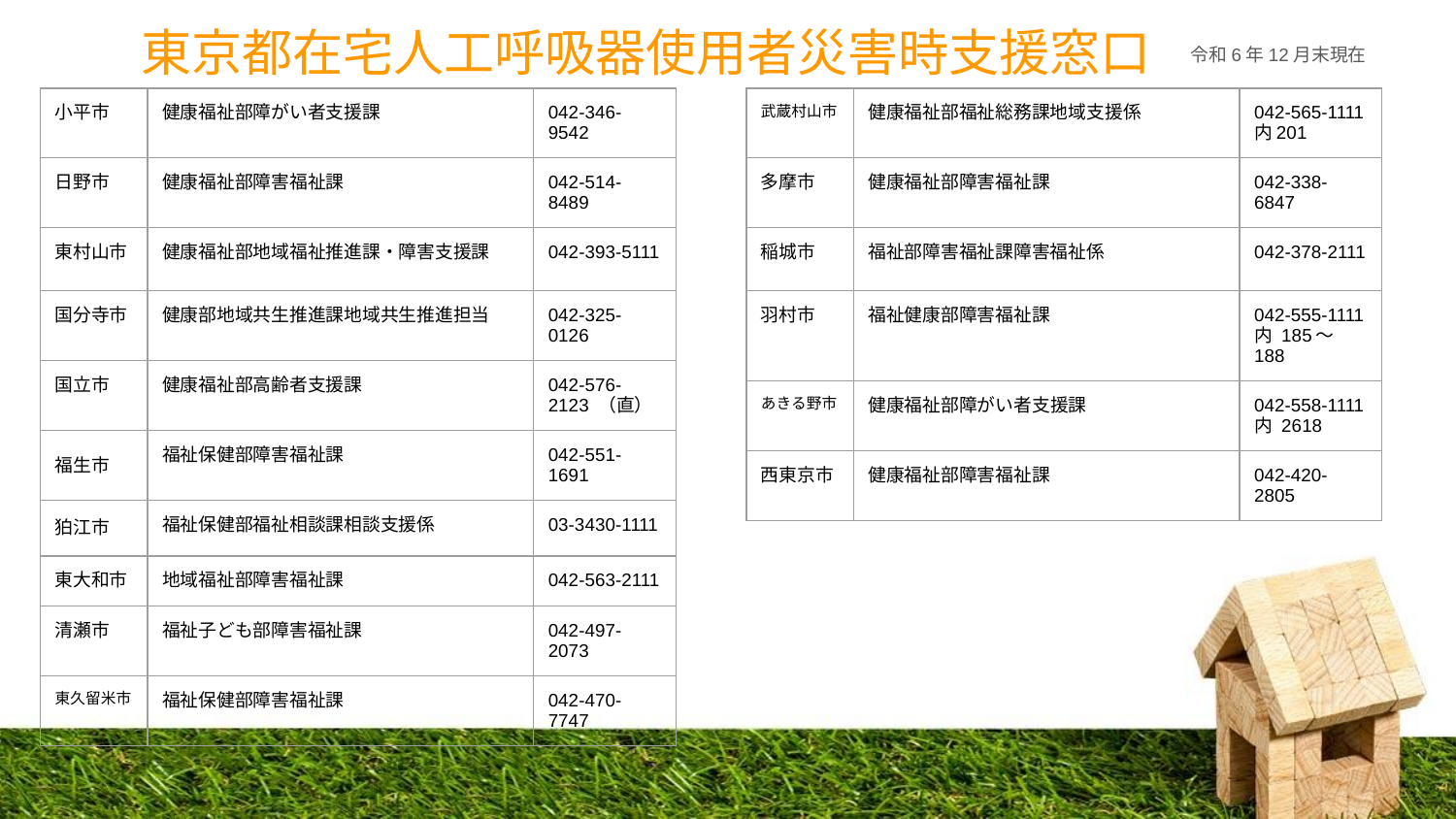

# 東京都在宅人工呼吸器使用者災害時支援窓口
令和6年12月末現在
| 小平市 | 健康福祉部障がい者支援課 | 042-346-9542 |
| --- | --- | --- |
| 日野市 | 健康福祉部障害福祉課 | 042-514-8489 |
| 東村山市 | 健康福祉部地域福祉推進課・障害支援課 | 042-393-5111 |
| 国分寺市 | 健康部地域共生推進課地域共生推進担当 | 042-325-0126 |
| 国立市 | 健康福祉部高齢者支援課 | 042-576-2123 （直） |
| 福生市 | 福祉保健部障害福祉課 | 042-551-1691 |
| 狛江市 | 福祉保健部福祉相談課相談支援係 | 03-3430-1111 |
| 東大和市 | 地域福祉部障害福祉課 | 042-563-2111 |
| 清瀬市 | 福祉子ども部障害福祉課 | 042-497-2073 |
| 東久留米市 | 福祉保健部障害福祉課 | 042-470-7747 |
| 武蔵村山市 | 健康福祉部福祉総務課地域支援係 | 042-565-1111 内201 |
| --- | --- | --- |
| 多摩市 | 健康福祉部障害福祉課 | 042-338-6847 |
| 稲城市 | 福祉部障害福祉課障害福祉係 | 042-378-2111 |
| 羽村市 | 福祉健康部障害福祉課 | 042-555-1111 内 185～188 |
| あきる野市 | 健康福祉部障がい者支援課 | 042-558-1111 内 2618 |
| 西東京市 | 健康福祉部障害福祉課 | 042-420-2805 |